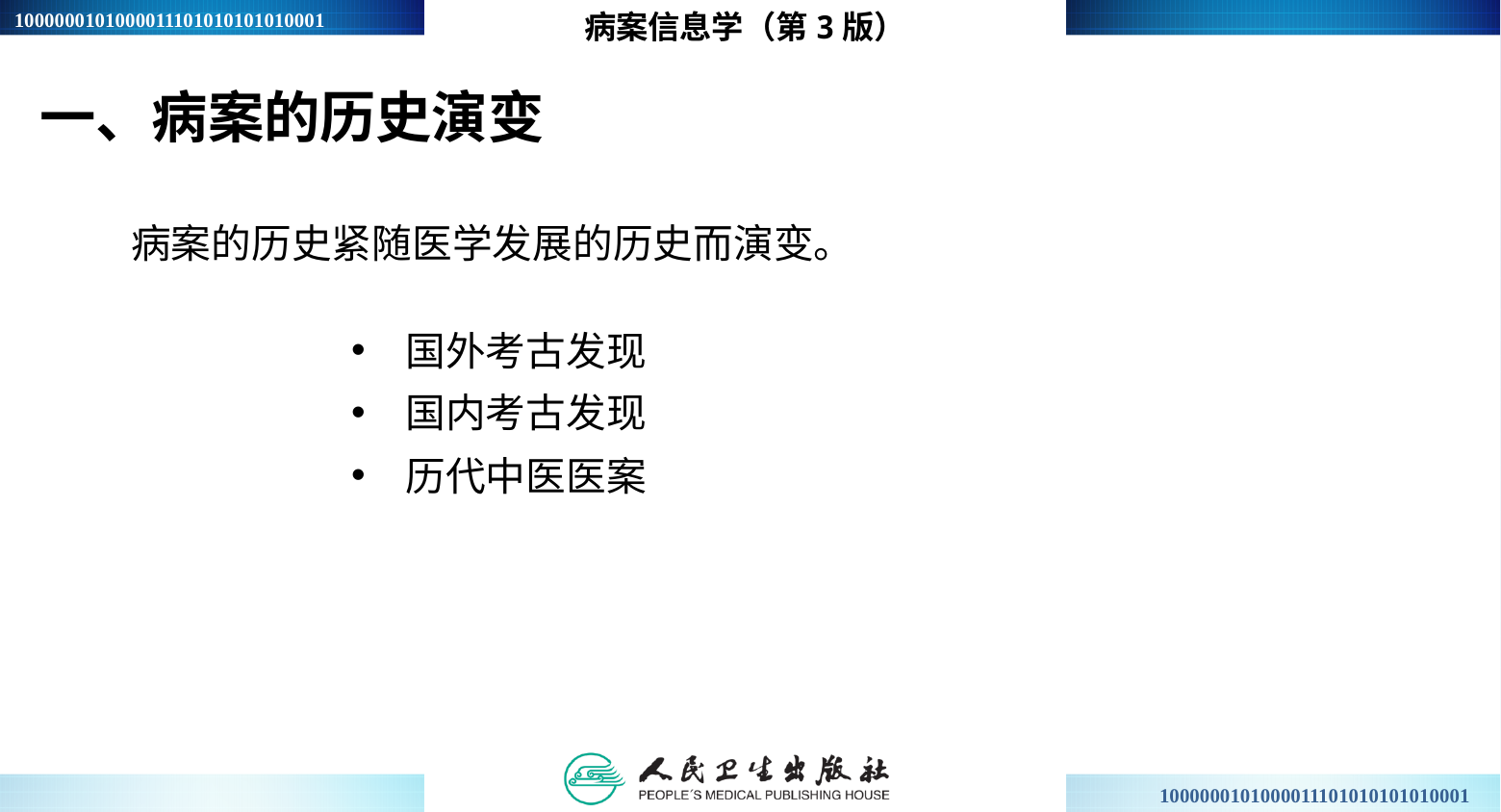

病案信息学（第3版）
一、病案的历史演变
病案的历史紧随医学发展的历史而演变。
国外考古发现
国内考古发现
历代中医医案